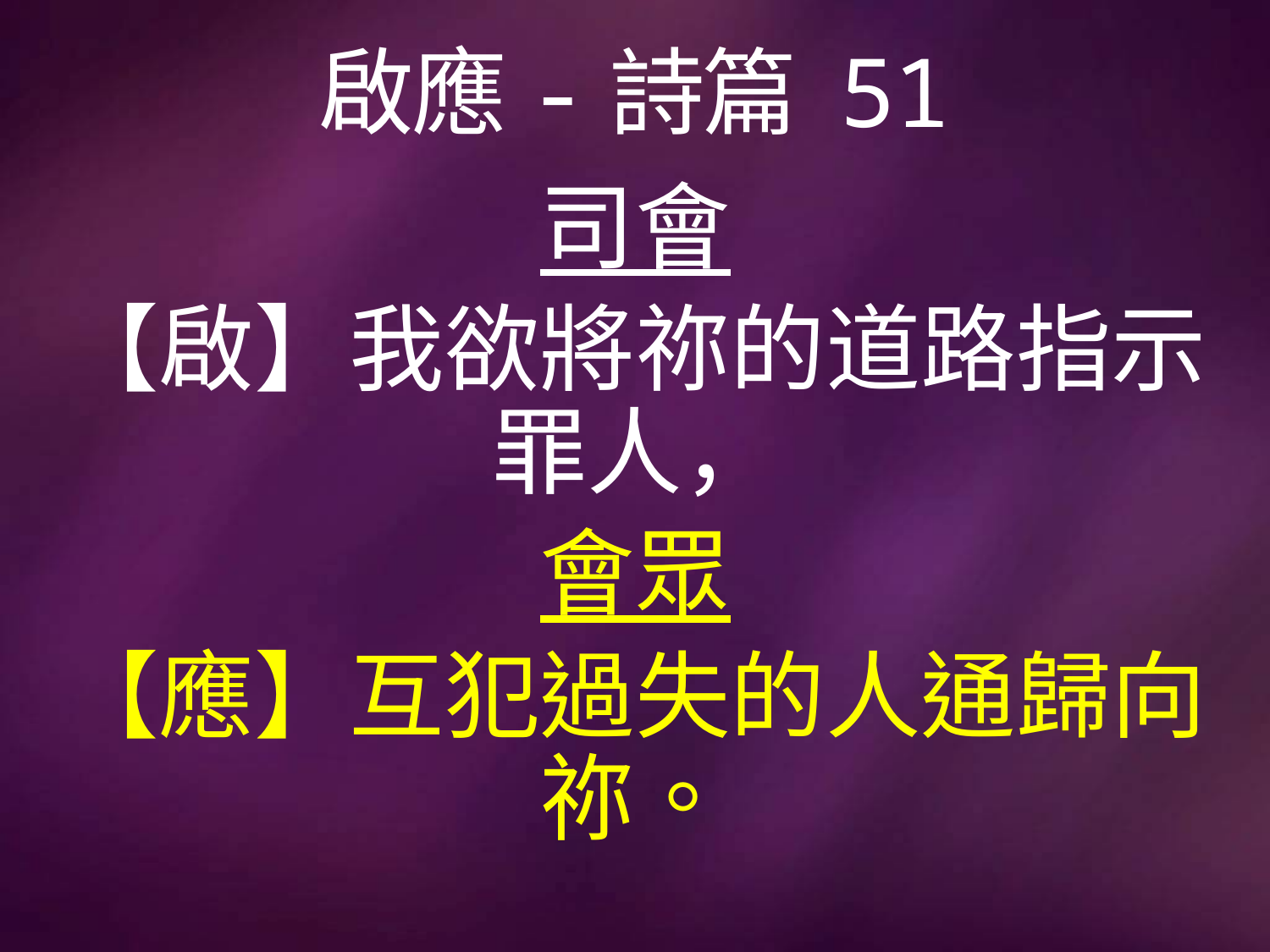

# 啟應-詩篇 51
司會
【啟】我欲將祢的道路指示罪人，
會眾
【應】互犯過失的人通歸向祢。